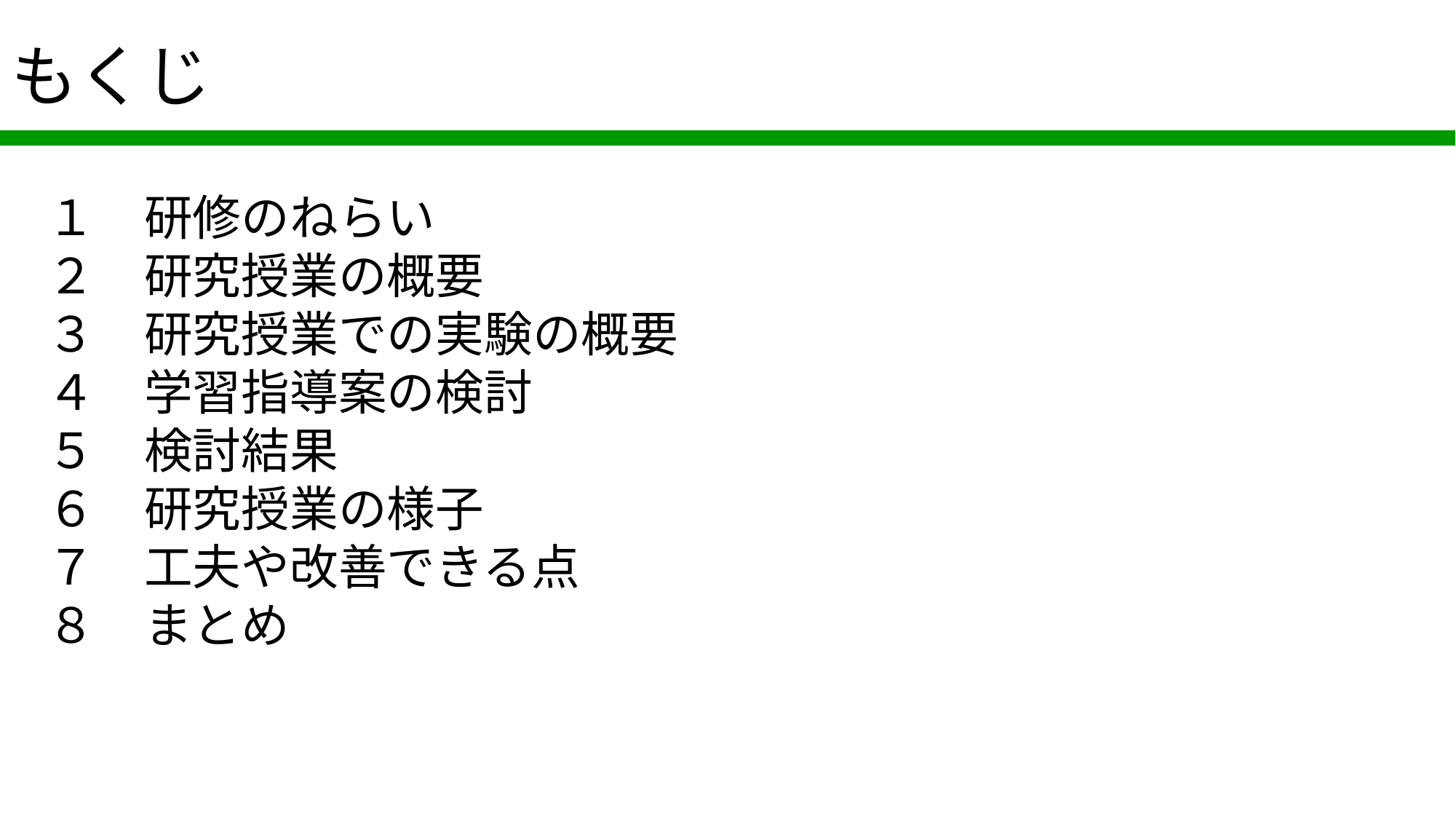

# もくじ
１　研修のねらい
２　研究授業の概要
３　研究授業での実験の概要
４　学習指導案の検討
５　検討結果
６　研究授業の様子
７　工夫や改善できる点
８　まとめ